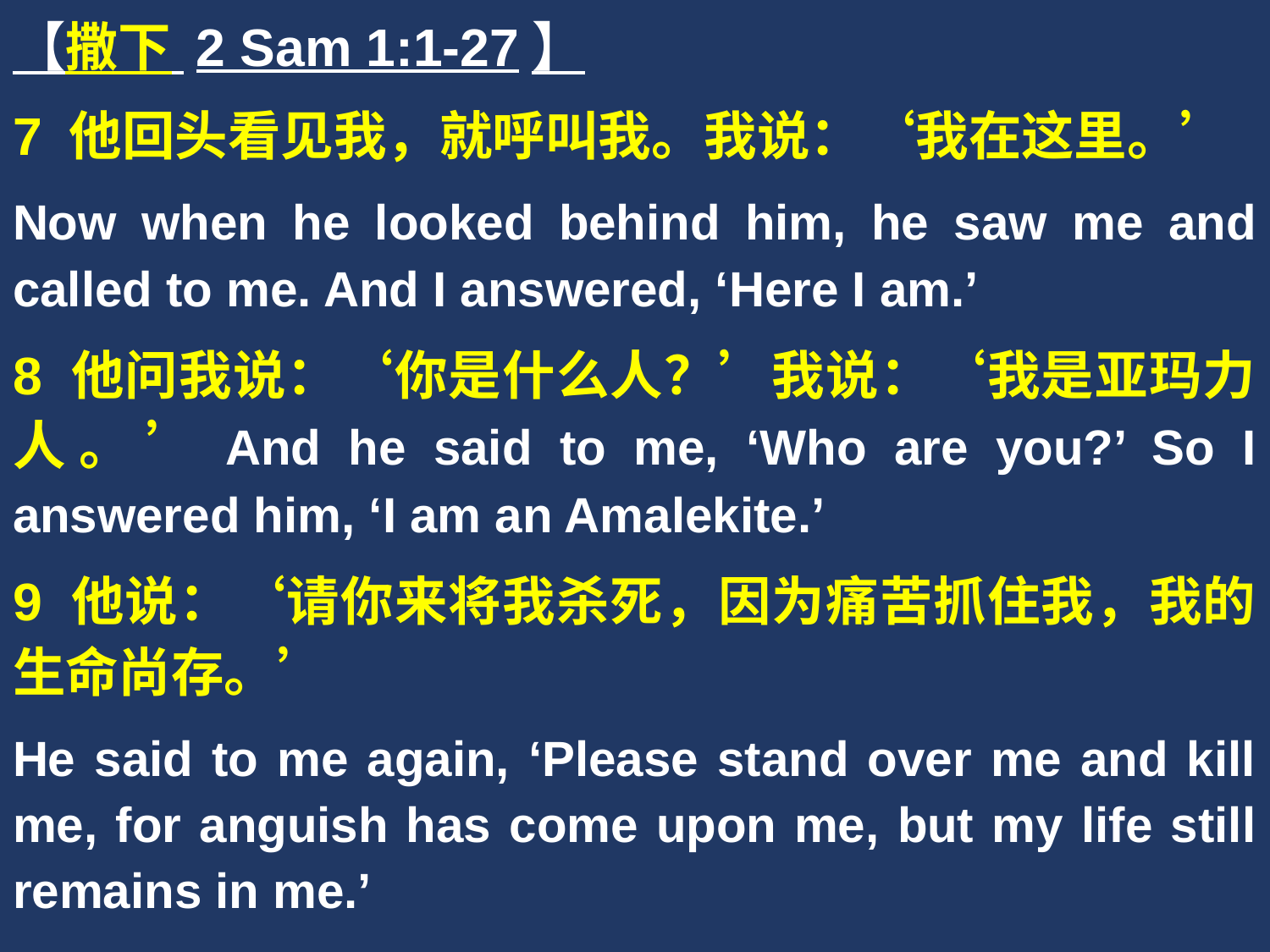

【撒下 2 Sam 1:1-27】
7 他回头看见我，就呼叫我。我说：‘我在这里。’
Now when he looked behind him, he saw me and called to me. And I answered, ‘Here I am.’
8 他问我说：‘你是什么人？’我说：‘我是亚玛力人。’And he said to me, ‘Who are you?’ So I answered him, ‘I am an Amalekite.’
9 他说：‘请你来将我杀死，因为痛苦抓住我，我的生命尚存。’
He said to me again, ‘Please stand over me and kill me, for anguish has come upon me, but my life still remains in me.’